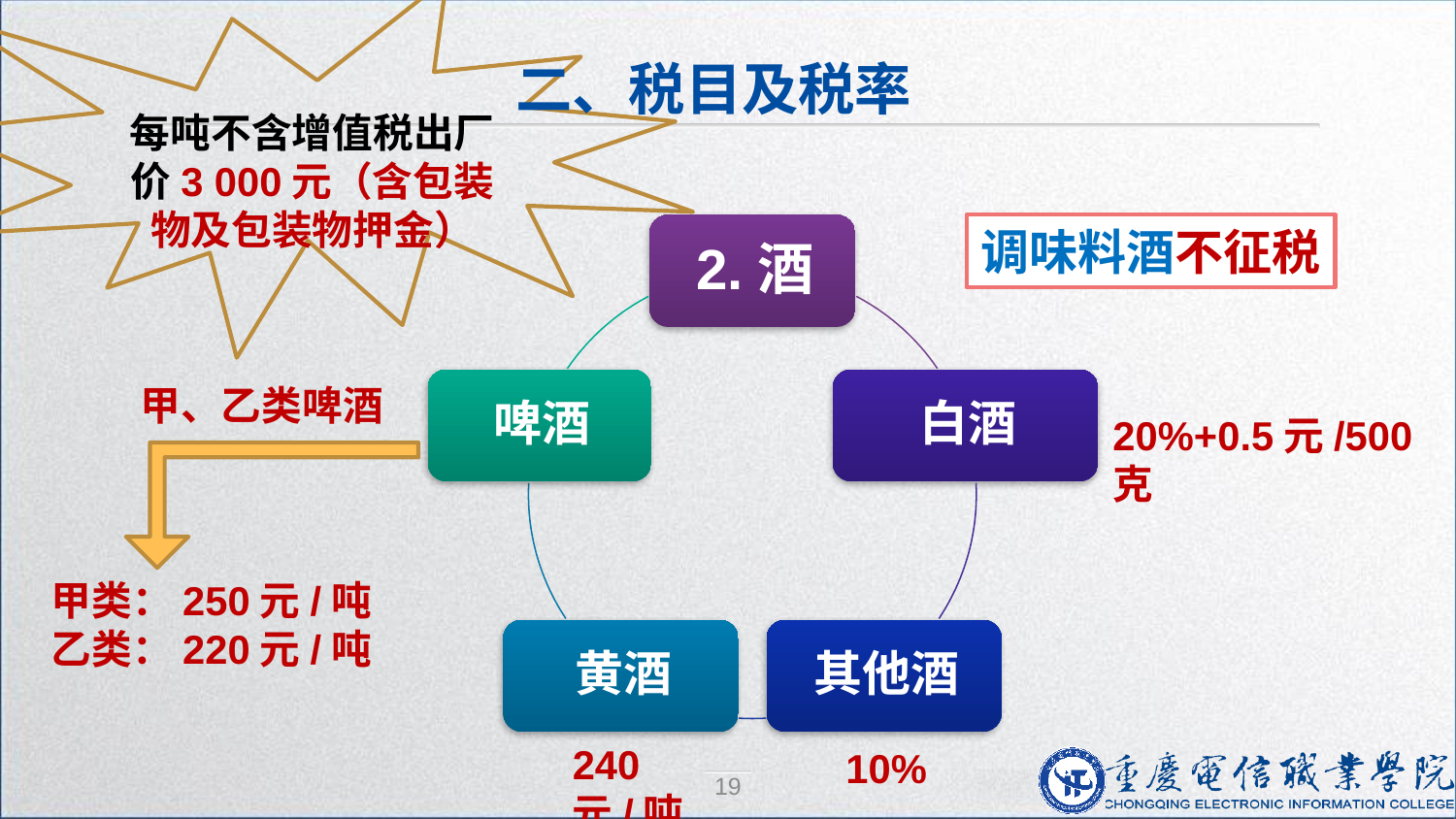

每吨不含增值税出厂价3 000元（含包装物及包装物押金）
二、税目及税率
2.酒
白酒
其他酒
黄酒
啤酒
调味料酒不征税
甲、乙类啤酒
20%+0.5元/500克

甲类：250元/吨
乙类：220元/吨
240元/吨
10%
19